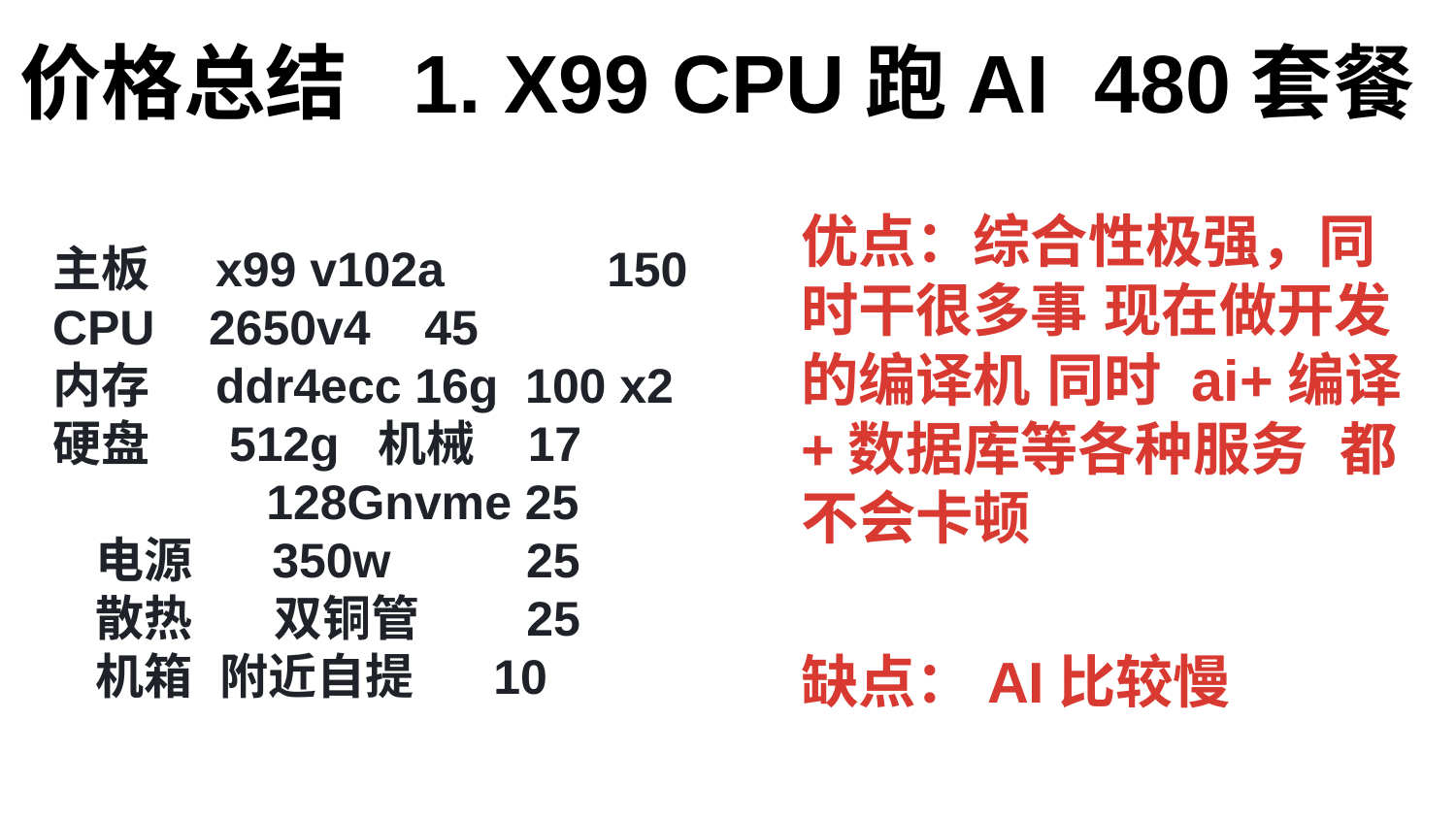

价格总结  1. X99 CPU跑AI  480套餐
优点：综合性极强，同时干很多事 现在做开发的编译机 同时 ai+编译 +数据库等各种服务  都不会卡顿

主板    x99 v102a            150
CPU    2650v4    45
内存    ddr4ecc 16g  100 x2
硬盘     512g  机械   17
         128Gnvme 25
电源     350w          25
散热      双铜管       25
机箱  附近自提     10
缺点：AI比较慢